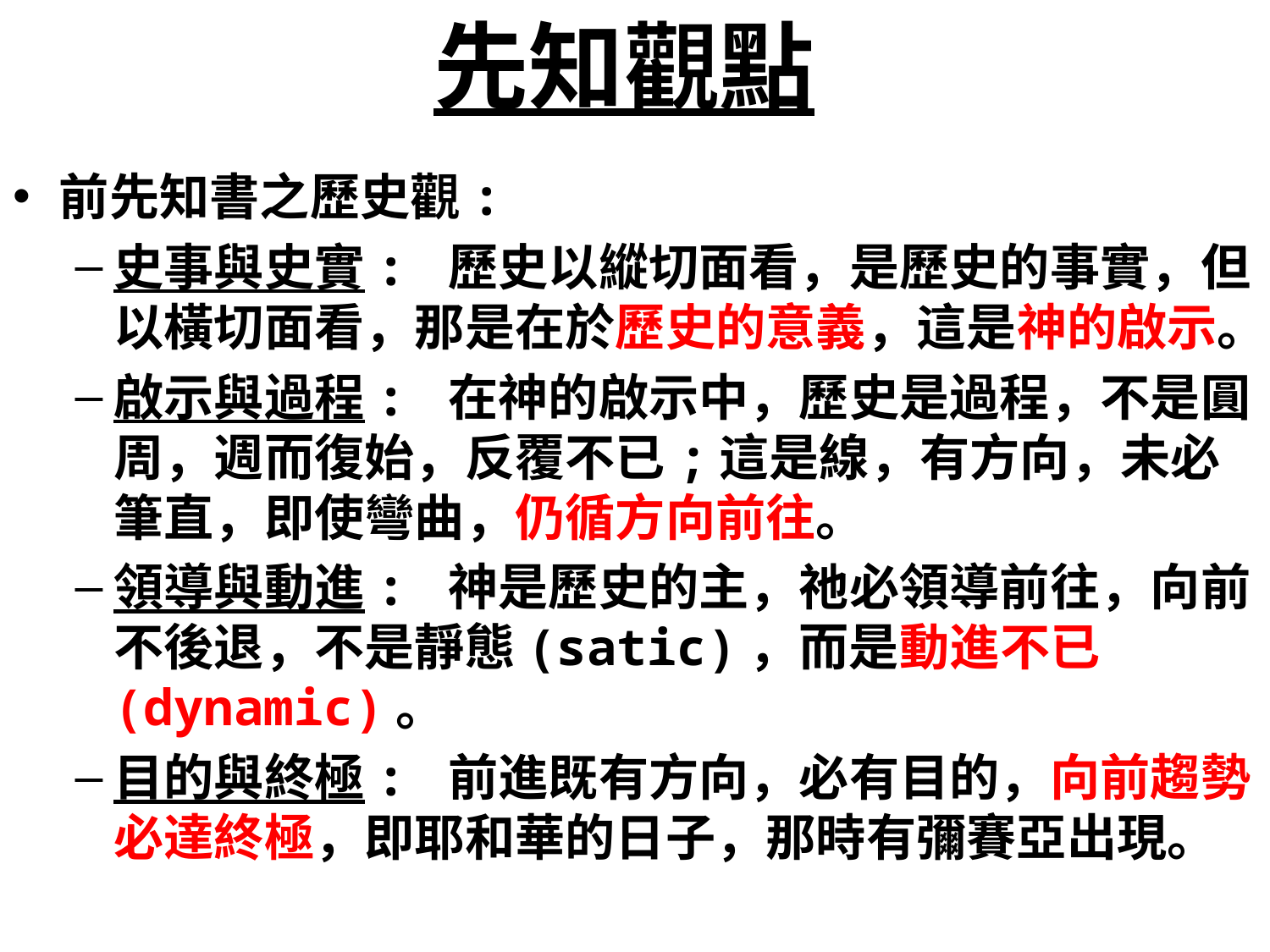

# 先知觀點
前先知書之歷史觀:
史事與史實: 歷史以縱切面看，是歷史的事實，但以橫切面看，那是在於歷史的意義，這是神的啟示。
啟示與過程: 在神的啟示中，歷史是過程，不是圓周，週而復始，反覆不已;這是線，有方向，未必筆直，即使彎曲，仍循方向前往。
領導與動進: 神是歷史的主，祂必領導前往，向前不後退，不是靜態(satic)，而是動進不已(dynamic)。
目的與終極: 前進既有方向，必有目的，向前趨勢必達終極，即耶和華的日子，那時有彌賽亞出現。